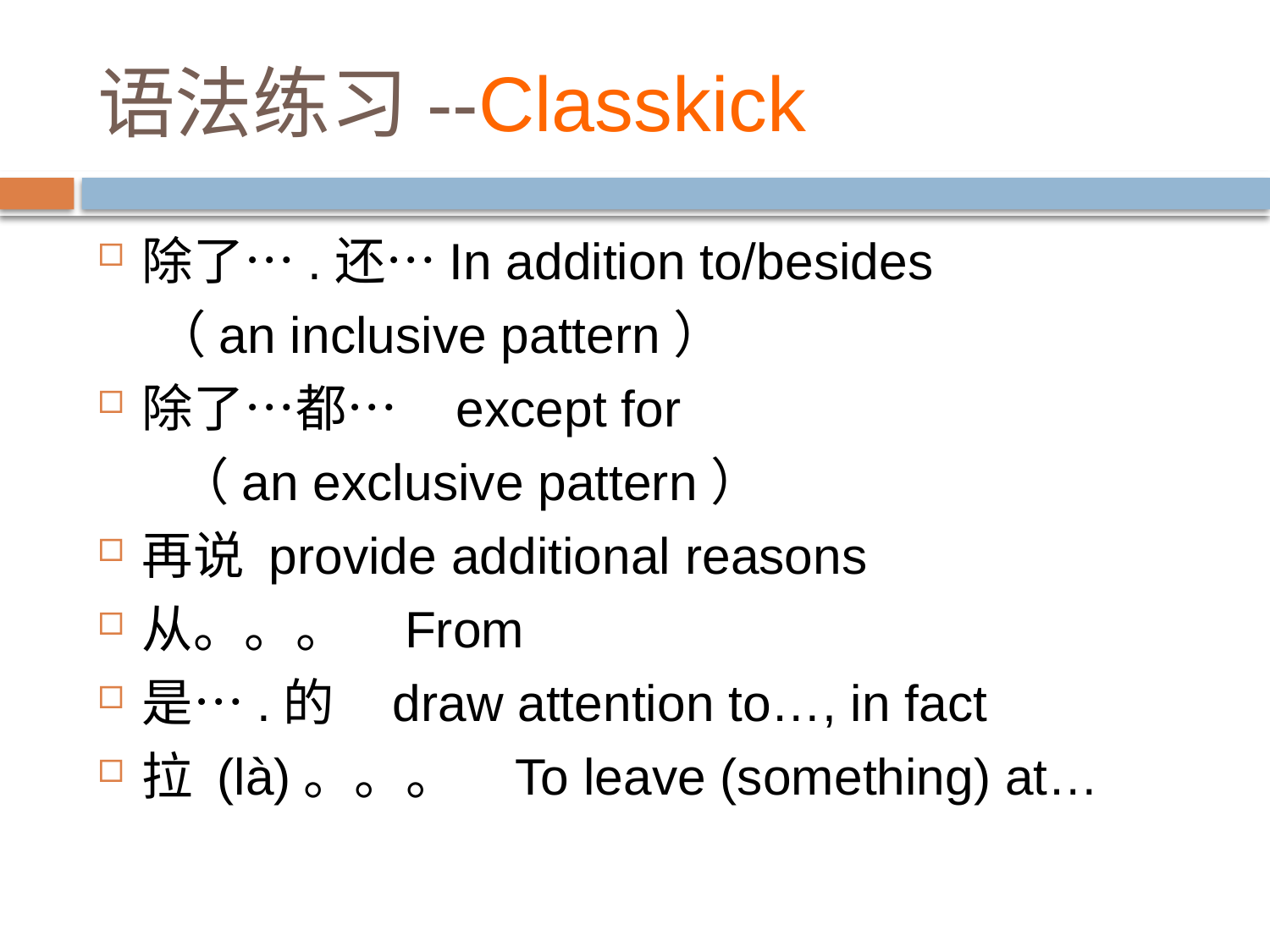

# 语法练习--Classkick
除了….还…In addition to/besides
    （an inclusive pattern）
除了…都…    except for
      （an exclusive pattern）
再说	provide additional reasons
从。。。    From
是….的    draw attention to…, in fact
拉 (là)。。。    To leave (something) at…